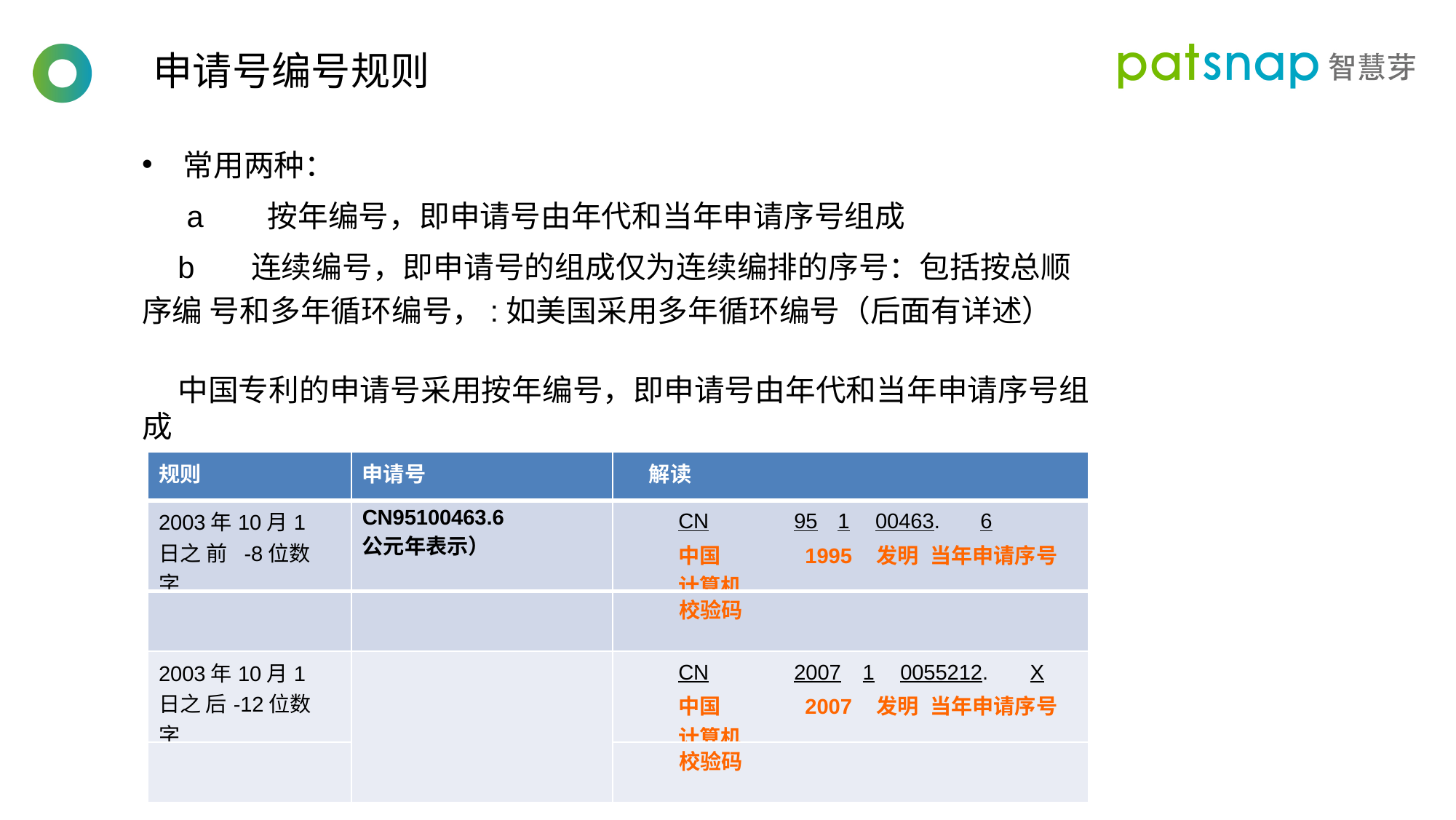

申请号编号规则
常用两种：
a	按年编号，即申请号由年代和当年申请序号组成
b	连续编号，即申请号的组成仅为连续编排的序号：包括按总顺序编 号和多年循环编号，:如美国采用多年循环编号（后面有详述）

中国专利的申请号采用按年编号，即申请号由年代和当年申请序号组成
| 规则 | 申请号 | 解读 |
| --- | --- | --- |
| 2003年10月1日之 前 -8位数字 | CN95100463.6 公元年表示） | CN 95 1 00463. 6 中国 1995 发明 当年申请序号 计算机 |
|  |  | 校验码 |
| 2003年10月1日之 后-12位数字 |  | CN 2007 1 0055212. X 中国 2007 发明 当年申请序号 计算机 |
|  |  | 校验码 |